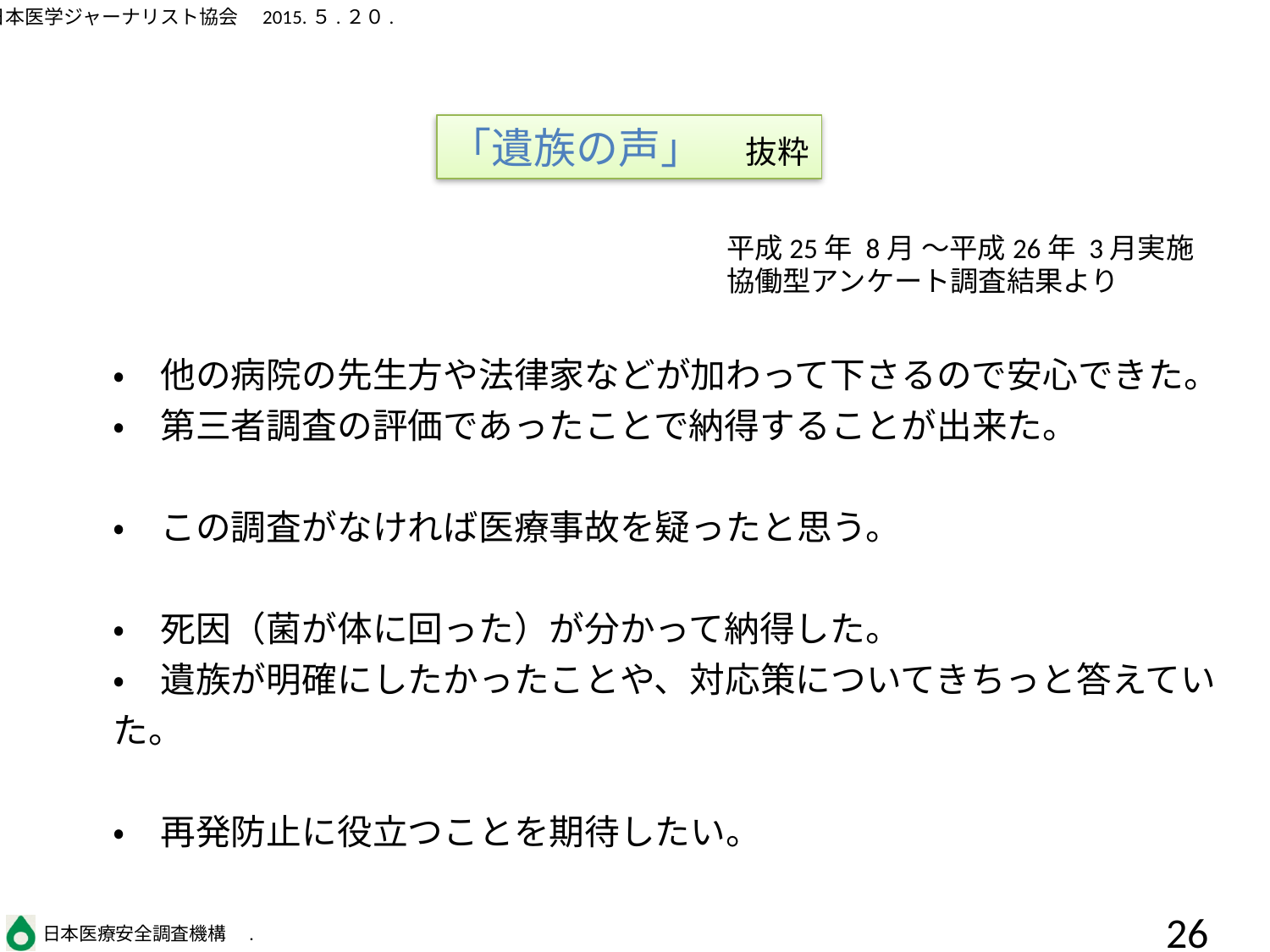

「遺族の声」　抜粋
平成25年 8月 ～平成26年 3月実施
協働型アンケート調査結果より
・　他の病院の先生方や法律家などが加わって下さるので安心できた。
・　第三者調査の評価であったことで納得することが出来た。

・　この調査がなければ医療事故を疑ったと思う。

・　死因（菌が体に回った）が分かって納得した。
・　遺族が明確にしたかったことや、対応策についてきちっと答えていた。

・　再発防止に役立つことを期待したい。